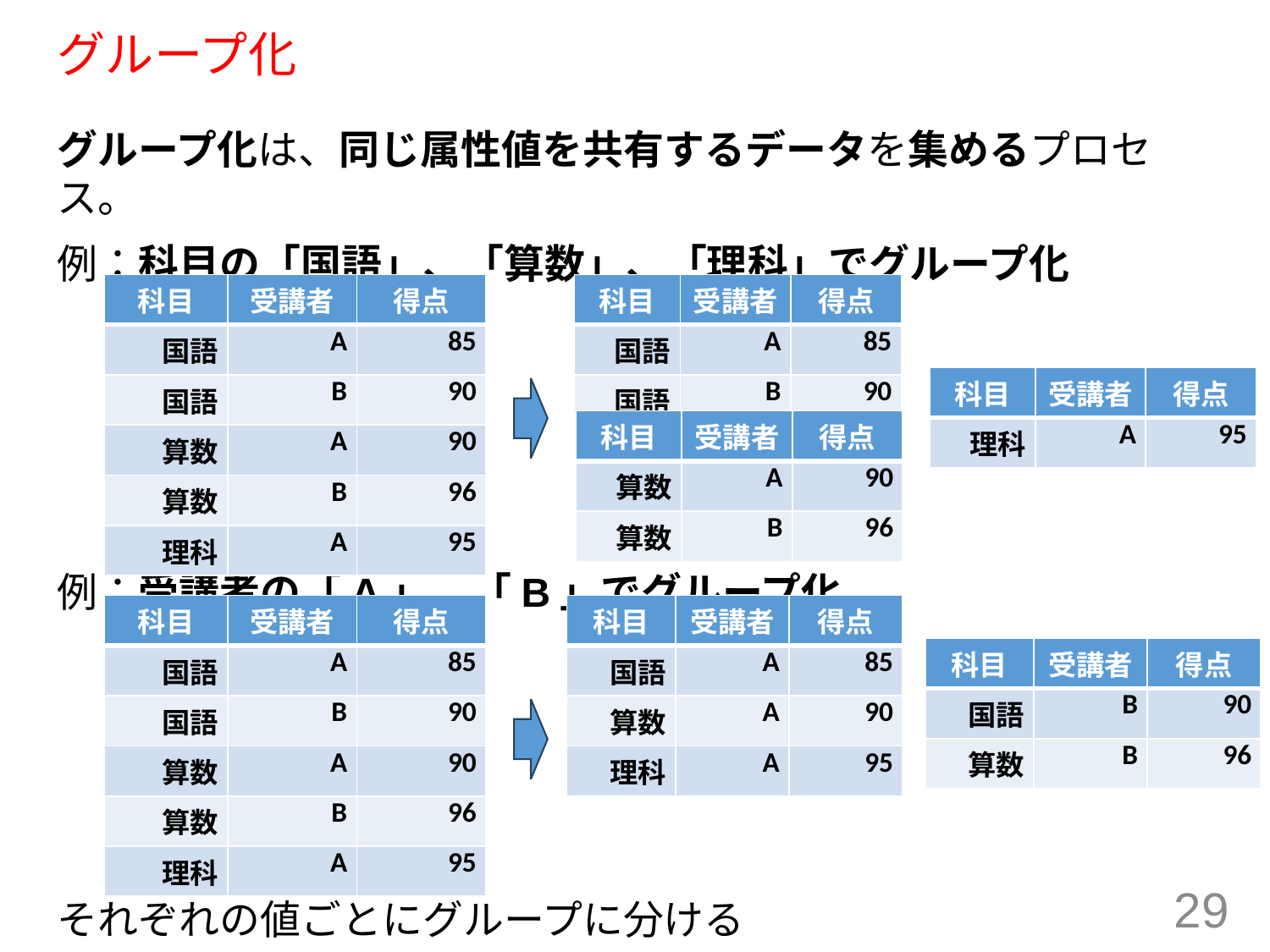

# グループ化
グループ化は、同じ属性値を共有するデータを集めるプロセス。
例：科目の「国語」、「算数」、「理科」でグループ化

例：受講者の「A」、「B」でグループ化

それぞれの値ごとにグループに分ける
| 科目 | 受講者 | 得点 |
| --- | --- | --- |
| 国語 | A | 85 |
| 国語 | B | 90 |
| 算数 | A | 90 |
| 算数 | B | 96 |
| 理科 | A | 95 |
| 科目 | 受講者 | 得点 |
| --- | --- | --- |
| 国語 | A | 85 |
| 国語 | B | 90 |
| 科目 | 受講者 | 得点 |
| --- | --- | --- |
| 理科 | A | 95 |

| 科目 | 受講者 | 得点 |
| --- | --- | --- |
| 算数 | A | 90 |
| 算数 | B | 96 |
| 科目 | 受講者 | 得点 |
| --- | --- | --- |
| 国語 | A | 85 |
| 国語 | B | 90 |
| 算数 | A | 90 |
| 算数 | B | 96 |
| 理科 | A | 95 |
| 科目 | 受講者 | 得点 |
| --- | --- | --- |
| 国語 | A | 85 |
| 算数 | A | 90 |
| 理科 | A | 95 |
| 科目 | 受講者 | 得点 |
| --- | --- | --- |
| 国語 | B | 90 |
| 算数 | B | 96 |

29